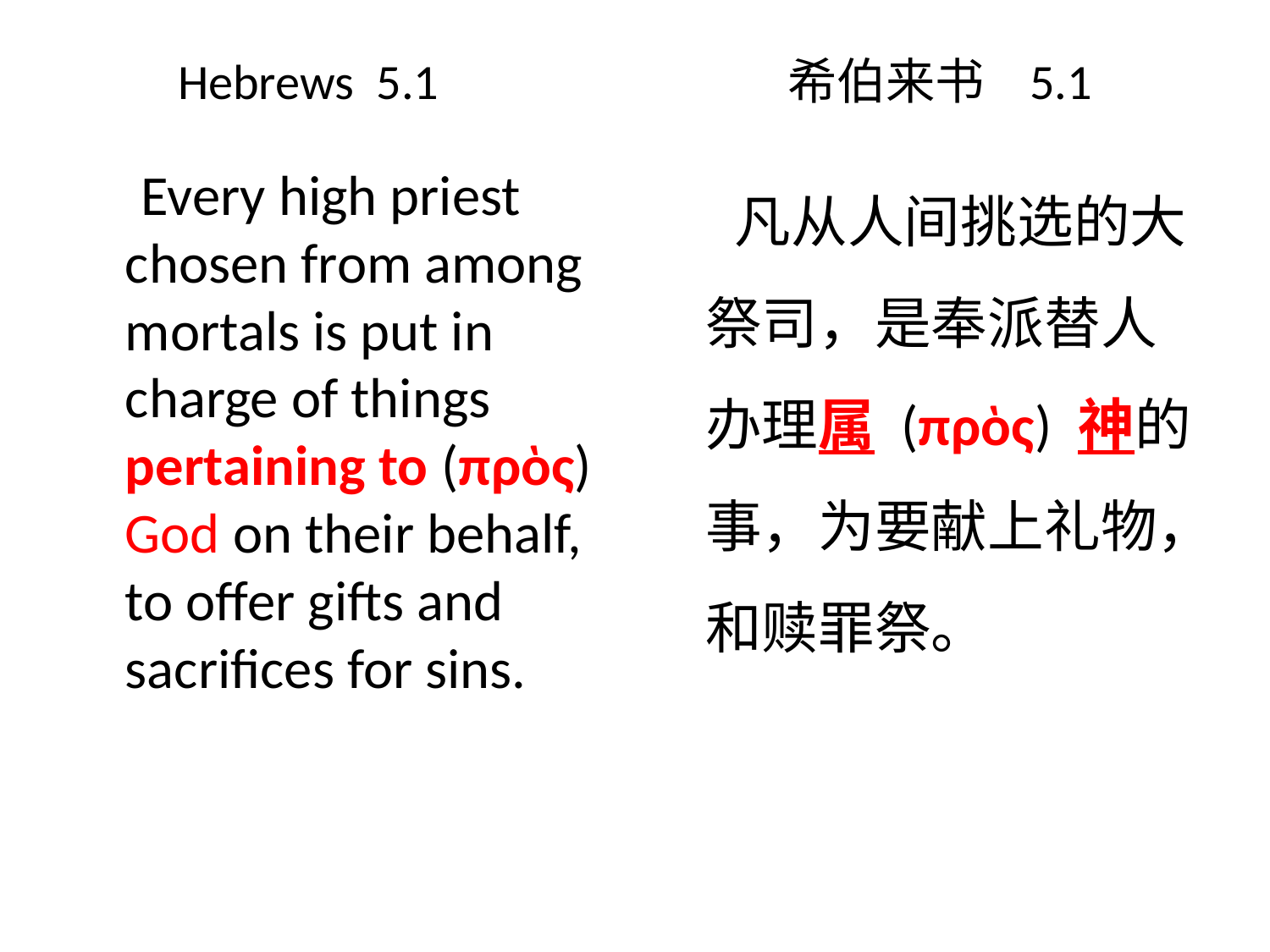

# Hebrews  5.1                              希伯来书   5.1
     凡从人间挑选的大祭司，是奉派替人办理属 (πρὸς) 神的事，为要献上礼物，和赎罪祭。

     Every high priest chosen from among mortals is put in charge of things pertaining to (πρὸς) God on their behalf, to offer gifts and sacrifices for sins.